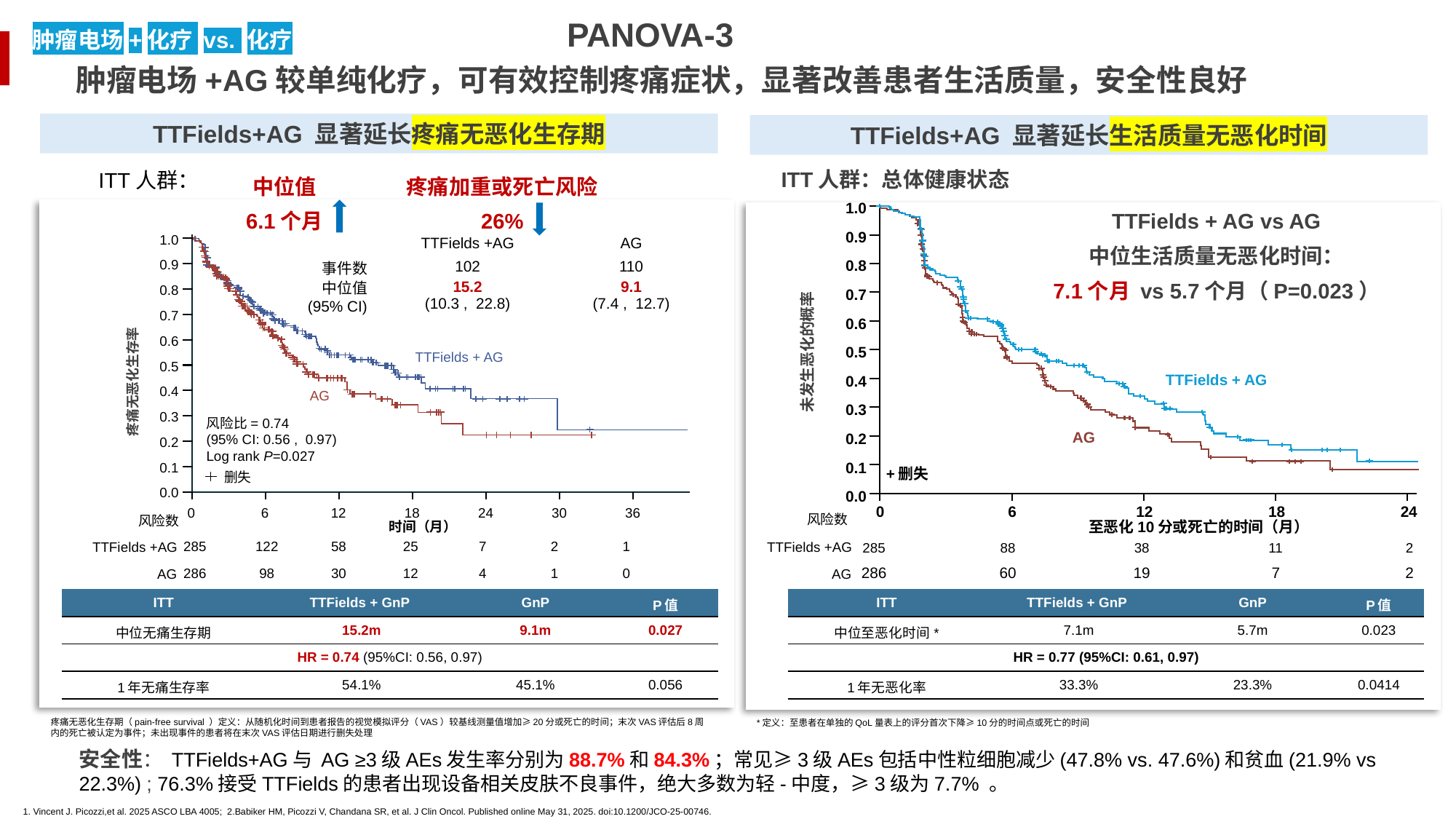

PANOVA-3
肿瘤电场+化疗 vs. 化疗
       肿瘤电场+AG较单纯化疗，可有效控制疼痛症状，显著改善患者生活质量，安全性良好
TTFields+AG 显著延长疼痛无恶化生存期
TTFields+AG 显著延长生活质量无恶化时间
ITT人群：总体健康状态
ITT人群：
中位值
6.1个月
疼痛加重或死亡风险
 26%

1.0
0.9
0.8
0.7
0.6
0.5
0.4
0.3
0.2
0.1
0.0

TTFields + AG
无疼痛生存期(概率)
AG
风险比= 0.74
(95% CI: 0.56 ,  0.97)
Log rank P=0.027
删失

0
6
12
18
24
30
36
时间（月）
1.0
0.9
0.8
0.7
0.6
0.5
0.4
0.3
0.2
0.1
0.0

TTFields + AG vs AG
中位生活质量无恶化时间：
7.1个月 vs 5.7个月（P=0.023）
|  | TTFields +AG | AG |
| --- | --- | --- |
| 事件数 | 102 | 110 |
| 中位值 (95% CI) | 15.2 (10.3 , 22.8) | 9.1 (7.4 , 12.7) |
未发生恶化的概率
疼痛无恶化生存率
TTFields + AG
AG
+删失
0
6
12
18
24
风险数
风险数
至恶化10分或死亡的时间（月）
TTFields +AG
TTFields +AG
285
122
58
25
7
2
1
285
88
38
11
2
AG
AG
286
98
30
12
4
1
0
286
60
19
7
2
| ITT | TTFields + GnP | GnP | P值 |
| --- | --- | --- | --- |
| 中位无痛生存期 | 15.2m | 9.1m | 0.027 |
| HR = 0.74 (95%CI: 0.56, 0.97) |  |  |  |
| 1年无痛生存率 | 54.1% | 45.1% | 0.056 |
| ITT | TTFields + GnP | GnP | P值 |
| --- | --- | --- | --- |
| 中位至恶化时间\* | 7.1m | 5.7m | 0.023 |
| HR = 0.77 (95%CI: 0.61, 0.97) |  |  |  |
| 1年无恶化率 | 33.3% | 23.3% | 0.0414 |
疼痛无恶化生存期（pain-free survival ）定义：从随机化时间到患者报告的视觉模拟评分（VAS）较基线测量值增加≥20分或死亡的时间；末次VAS评估后8周内的死亡被认定为事件；未出现事件的患者将在末次VAS评估日期进行删失处理
*定义：至患者在单独的QoL量表上的评分首次下降≥10分的时间点或死亡的时间
安全性： TTFields+AG与 AG ≥3级AEs发生率分别为88.7%和84.3%；常见≥3级AEs包括中性粒细胞减少(47.8% vs. 47.6%)和贫血(21.9% vs 22.3%) ; 76.3%接受TTFields的患者出现设备相关皮肤不良事件，绝大多数为轻-中度，≥3级为7.7% 。
1. Vincent J. Picozzi,et al. 2025 ASCO LBA 4005;  2.Babiker HM, Picozzi V, Chandana SR, et al. J Clin Oncol. Published online May 31, 2025. doi:10.1200/JCO-25-00746.